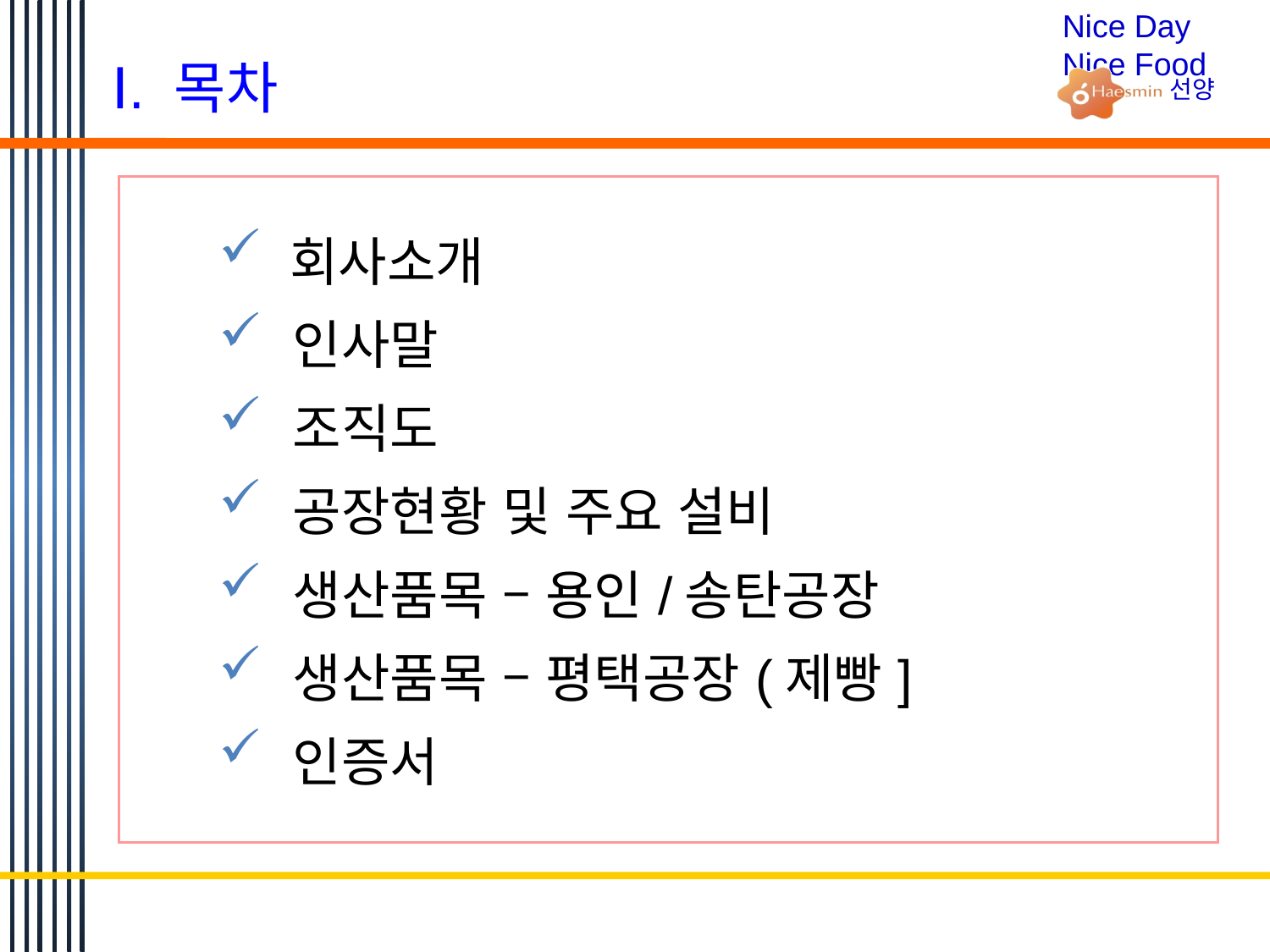

Ⅰ. 목차
| 회사소개 인사말 조직도 공장현황 및 주요 설비 생산품목 – 용인/송탄공장 생산품목 – 평택공장(제빵] 인증서 |
| --- |